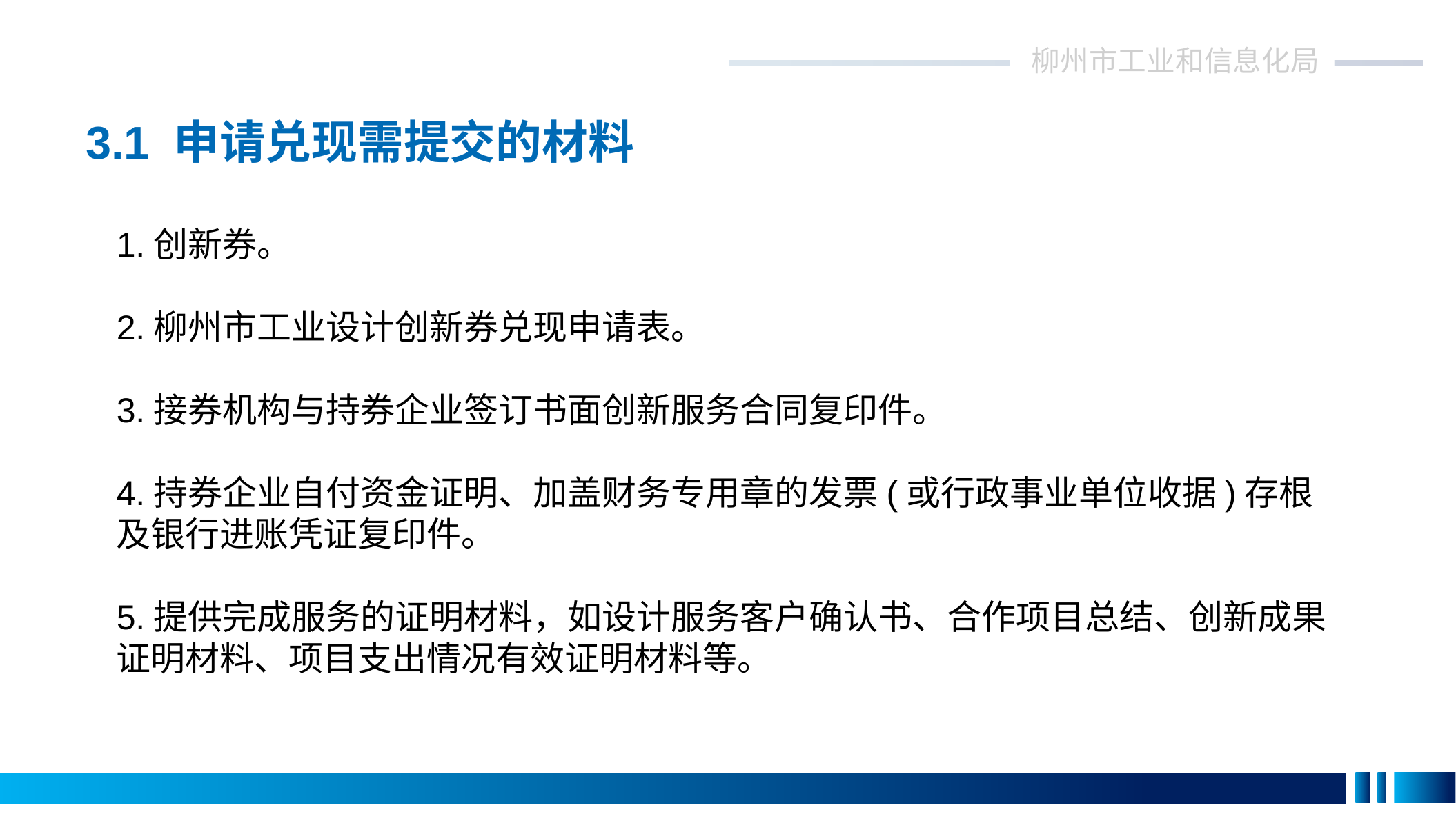

柳州市工业和信息化局

柳州市工业和信息化局
政策依据

3.1 申请兑现需提交的材料

1.创新券。

2.柳州市工业设计创新券兑现申请表。

3.接券机构与持券企业签订书面创新服务合同复印件。

4.持券企业自付资金证明、加盖财务专用章的发票(或行政事业单位收据)存根及银行进账凭证复印件。

5.提供完成服务的证明材料，如设计服务客户确认书、合作项目总结、创新成果证明材料、项目支出情况有效证明材料等。